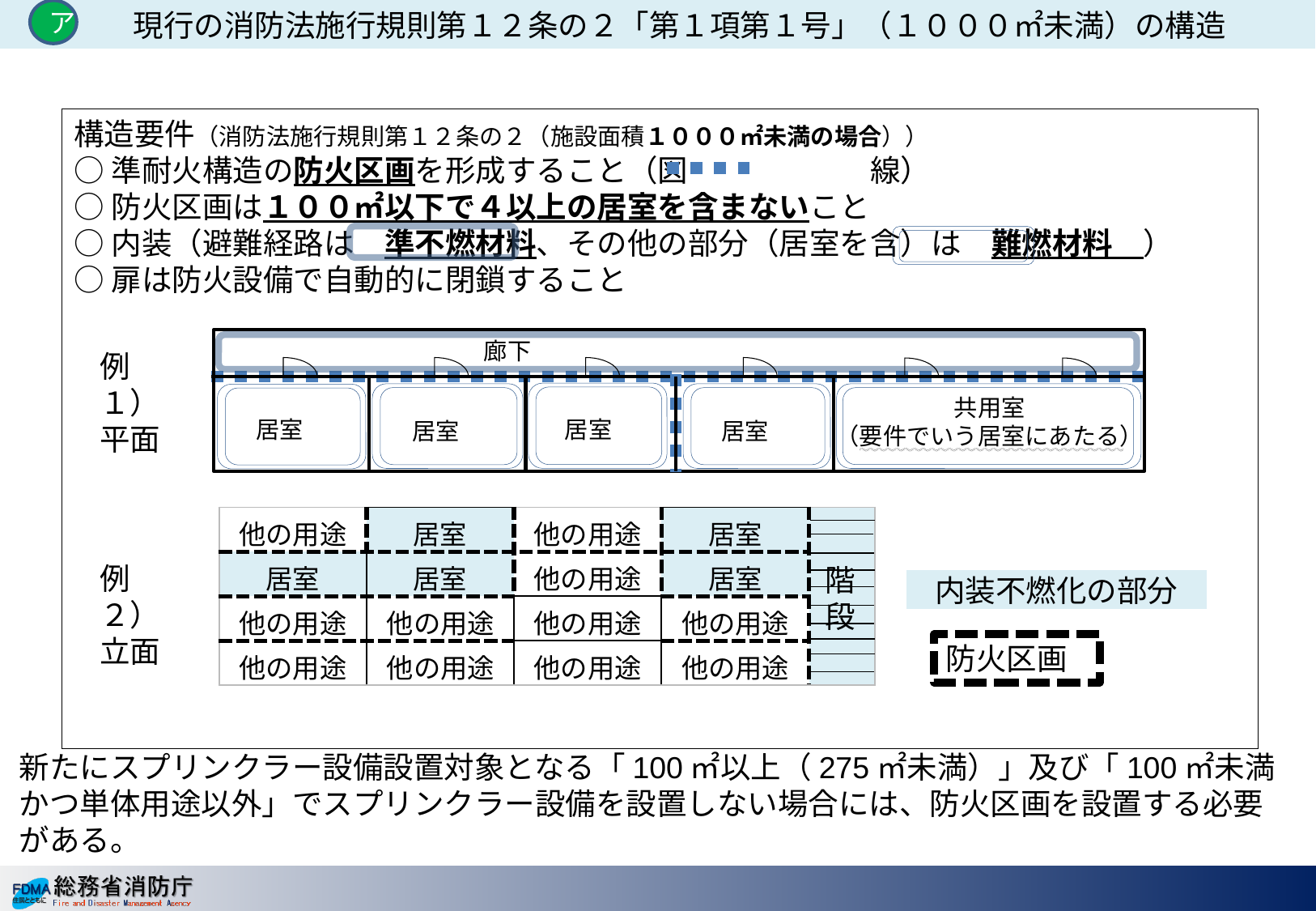

現行の消防法施行規則第１２条の２「第１項第１号」（１０００㎡未満）の構造
ア
構造要件（消防法施行規則第１２条の２（施設面積１０００㎡未満の場合））
○準耐火構造の防火区画を形成すること（図　　　　　　線）
○防火区画は１００㎡以下で４以上の居室を含まないこと
○内装（避難経路は　準不燃材料、その他の部分（居室を含）は　難燃材料　）
○扉は防火設備で自動的に閉鎖すること

廊下

例１）平面

共用室
（要件でいう居室にあたる）
居室
居室
居室
居室
| 他の用途 | 居室 | 他の用途 | 居室 |  |
| --- | --- | --- | --- | --- |
| 居室 | 居室 | 他の用途 | 居室 |  |
| 他の用途 | 他の用途 | 他の用途 | 他の用途 |  |
| 他の用途 | 他の用途 | 他の用途 | 他の用途 |  |
例２）
立面
階段
内装不燃化の部分
防火区画
新たにスプリンクラー設備設置対象となる「100㎡以上（275㎡未満）」及び「100㎡未満かつ単体用途以外」でスプリンクラー設備を設置しない場合には、防火区画を設置する必要がある。